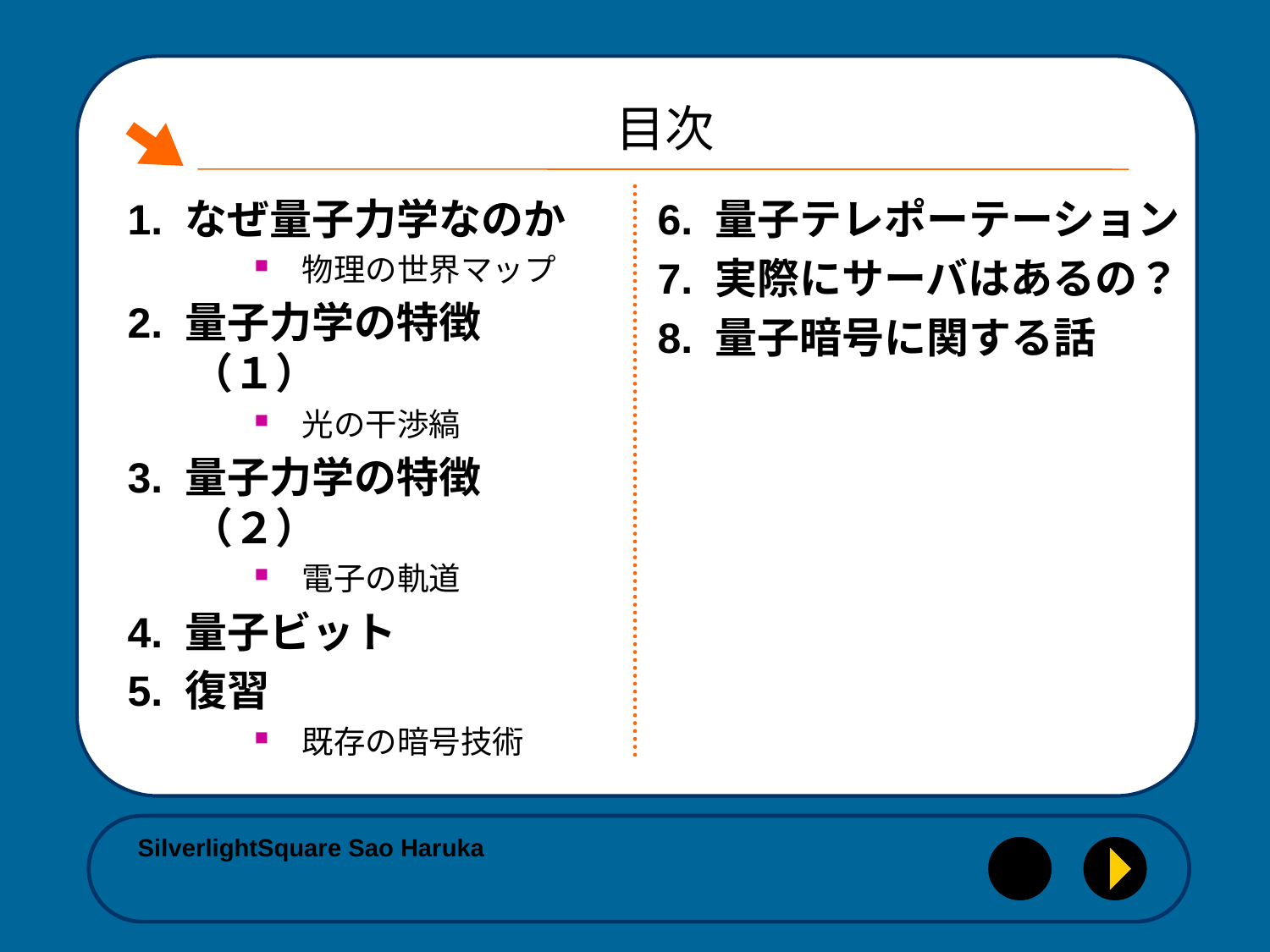

# 目次
1. なぜ量子力学なのか
物理の世界マップ
2. 量子力学の特徴（１）
光の干渉縞
3. 量子力学の特徴（２）
電子の軌道
4. 量子ビット
5. 復習
既存の暗号技術

6. 量子テレポーテーション
7. 実際にサーバはあるの？
8. 量子暗号に関する話
SilverlightSquare Sao Haruka